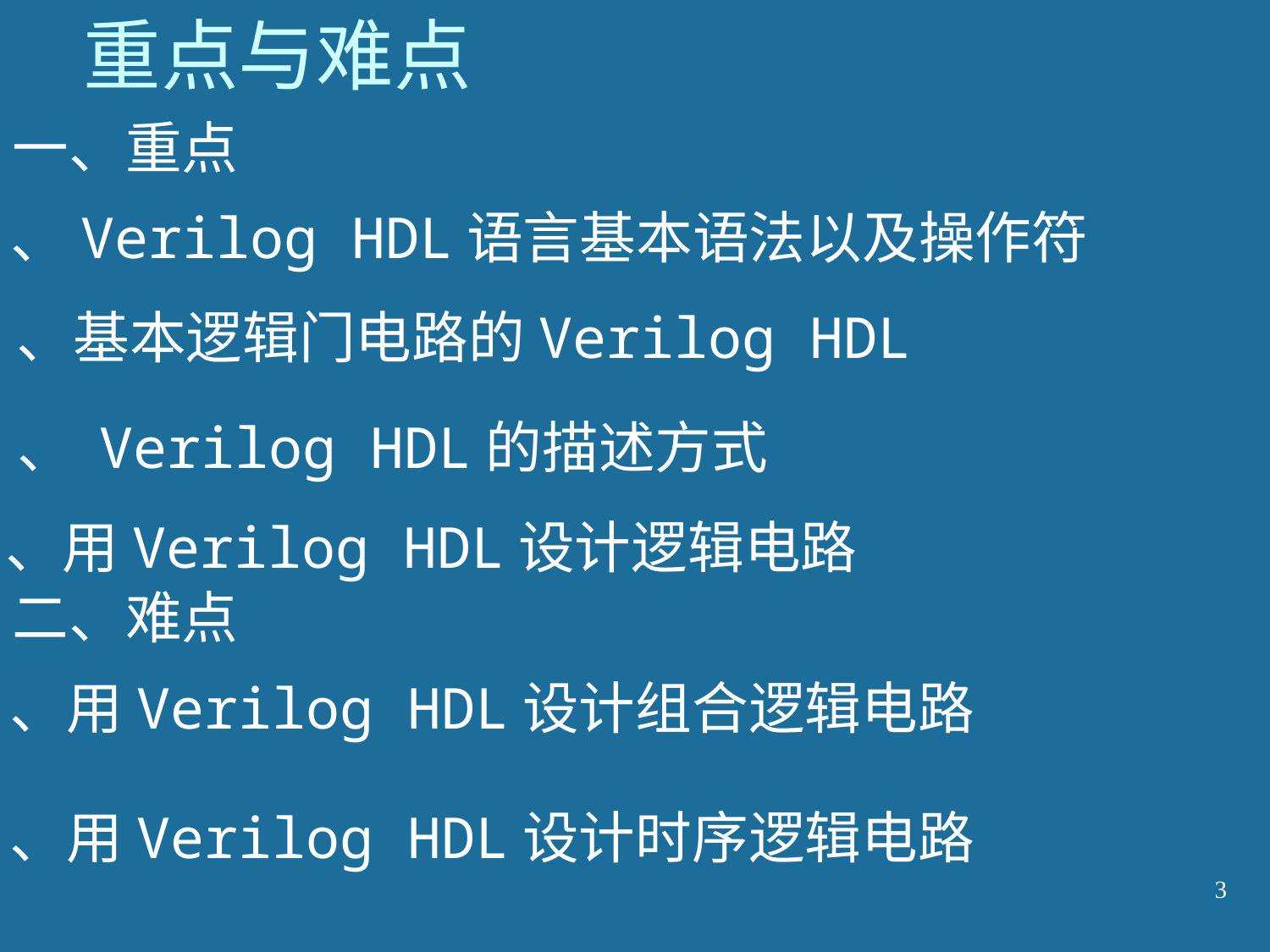

重点与难点
一、重点
1、Verilog HDL语言基本语法以及操作符

2、基本逻辑门电路的Verilog HDL
3、 Verilog HDL的描述方式
4、用Verilog HDL设计逻辑电路
二、难点
1、用Verilog HDL设计组合逻辑电路
2、用Verilog HDL设计时序逻辑电路
3